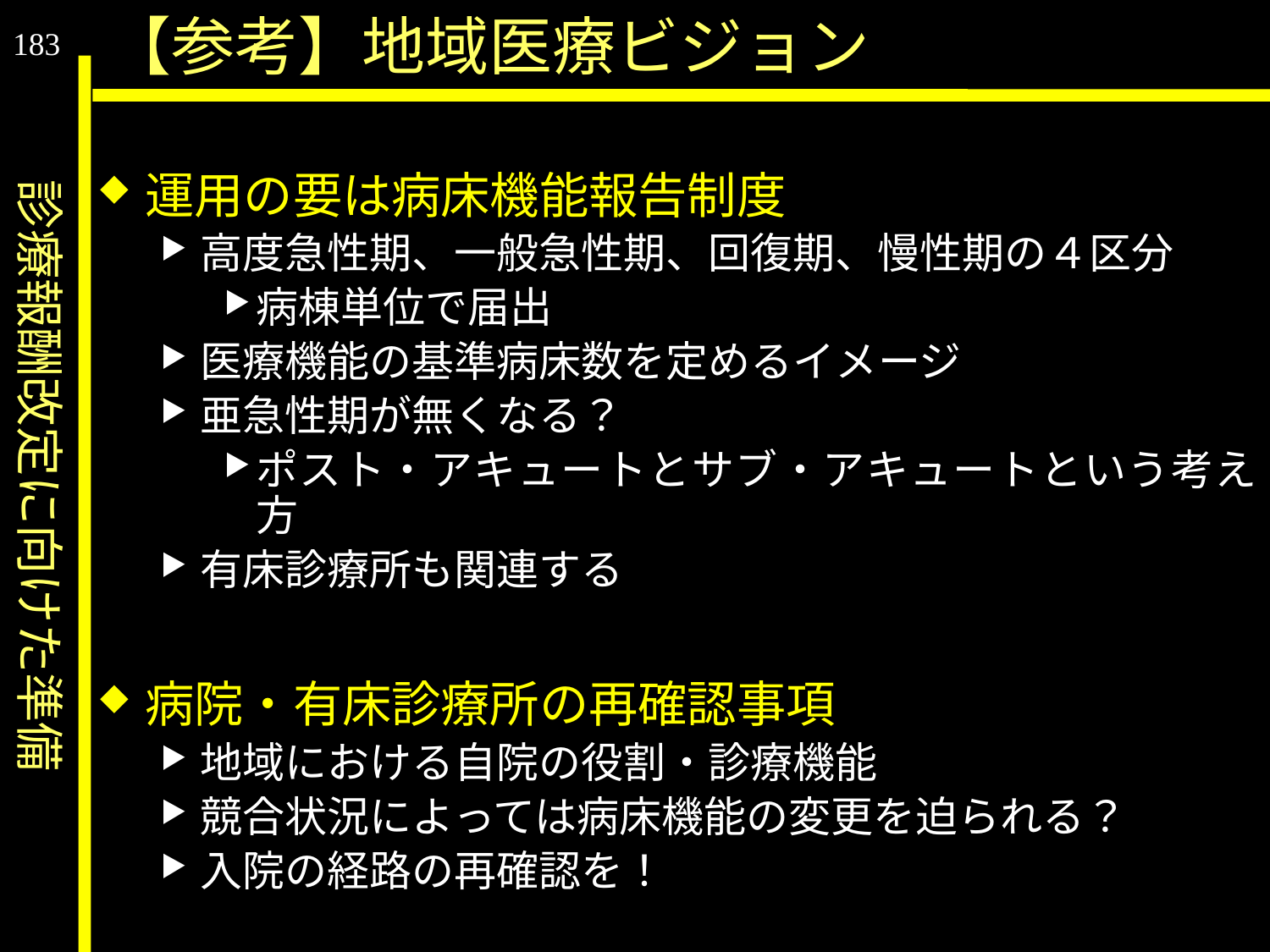

診療報酬改定に向けた準備
【参考】地域医療ビジョン
183

運用の要は病床機能報告制度
高度急性期、一般急性期、回復期、慢性期の４区分
病棟単位で届出
医療機能の基準病床数を定めるイメージ
亜急性期が無くなる？
ポスト・アキュートとサブ・アキュートという考え方
有床診療所も関連する

病院・有床診療所の再確認事項
地域における自院の役割・診療機能
競合状況によっては病床機能の変更を迫られる？
入院の経路の再確認を！